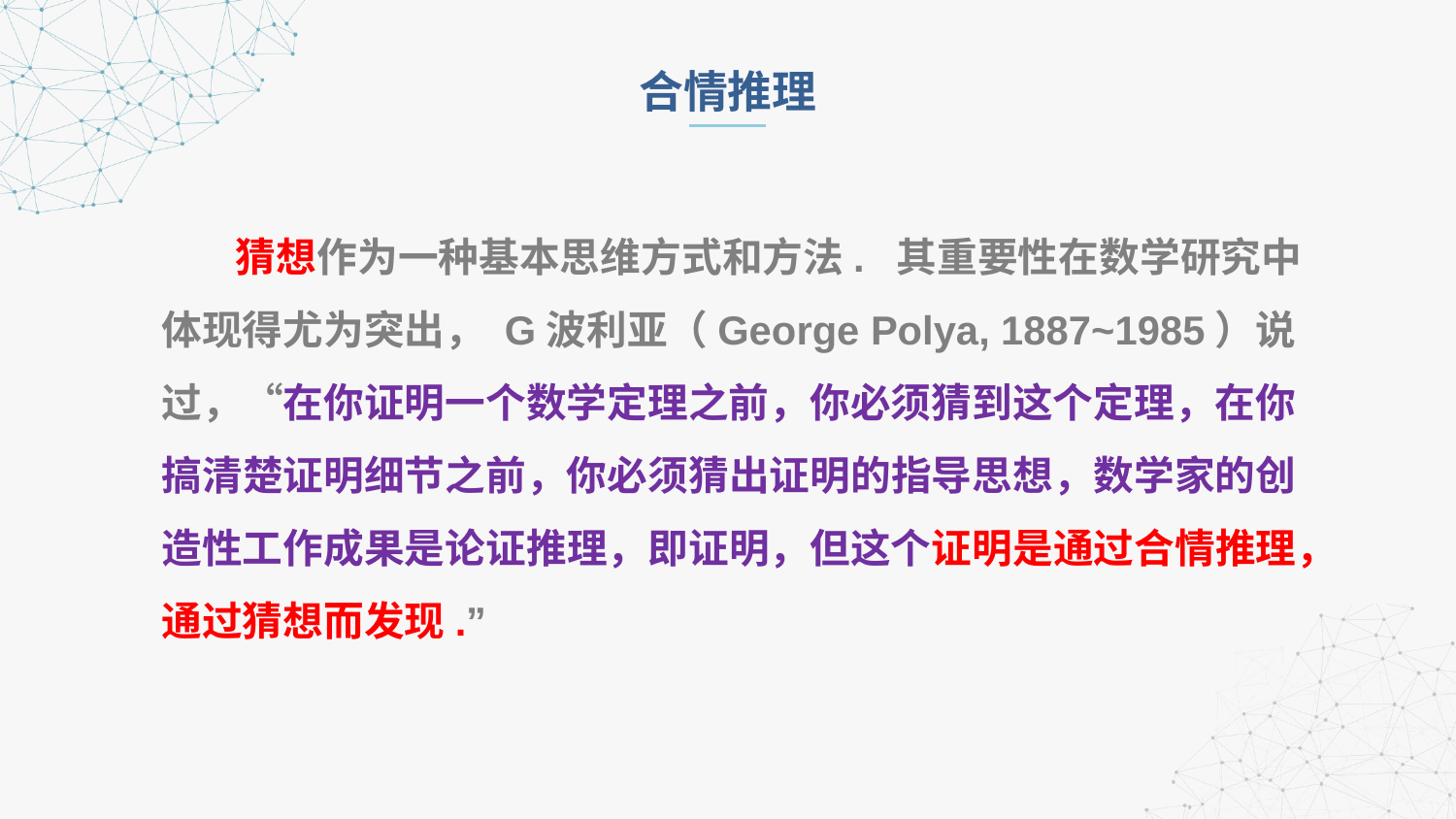

合情推理
       猜想作为一种基本思维方式和方法.  其重要性在数学研究中体现得尤为突出， G波利亚（George Polya, 1887~1985）说过，“在你证明一个数学定理之前，你必须猜到这个定理，在你搞清楚证明细节之前，你必须猜出证明的指导思想，数学家的创造性工作成果是论证推理，即证明，但这个证明是通过合情推理，通过猜想而发现.”